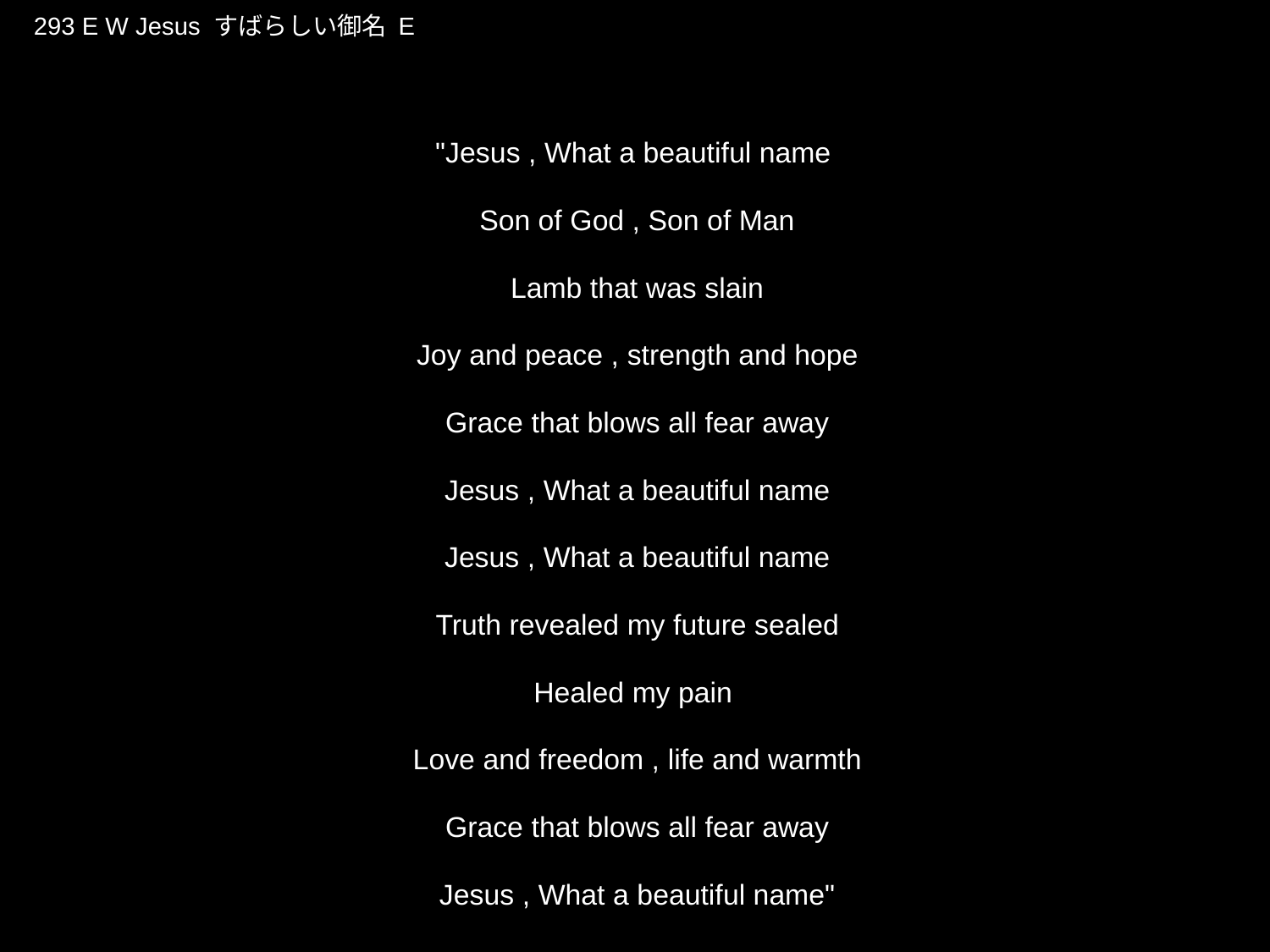

じーざすすばらしいみな
★W
293 E W Jesus すばらしい御名 E
★２
"Jesus , What a beautiful name
Son of God , Son of Man
Lamb that was slain
Joy and peace , strength and hope
Grace that blows all fear away
Jesus , What a beautiful name
Jesus , What a beautiful name
Truth revealed my future sealed
Healed my pain
Love and freedom , life and warmth
Grace that blows all fear away
Jesus , What a beautiful name"